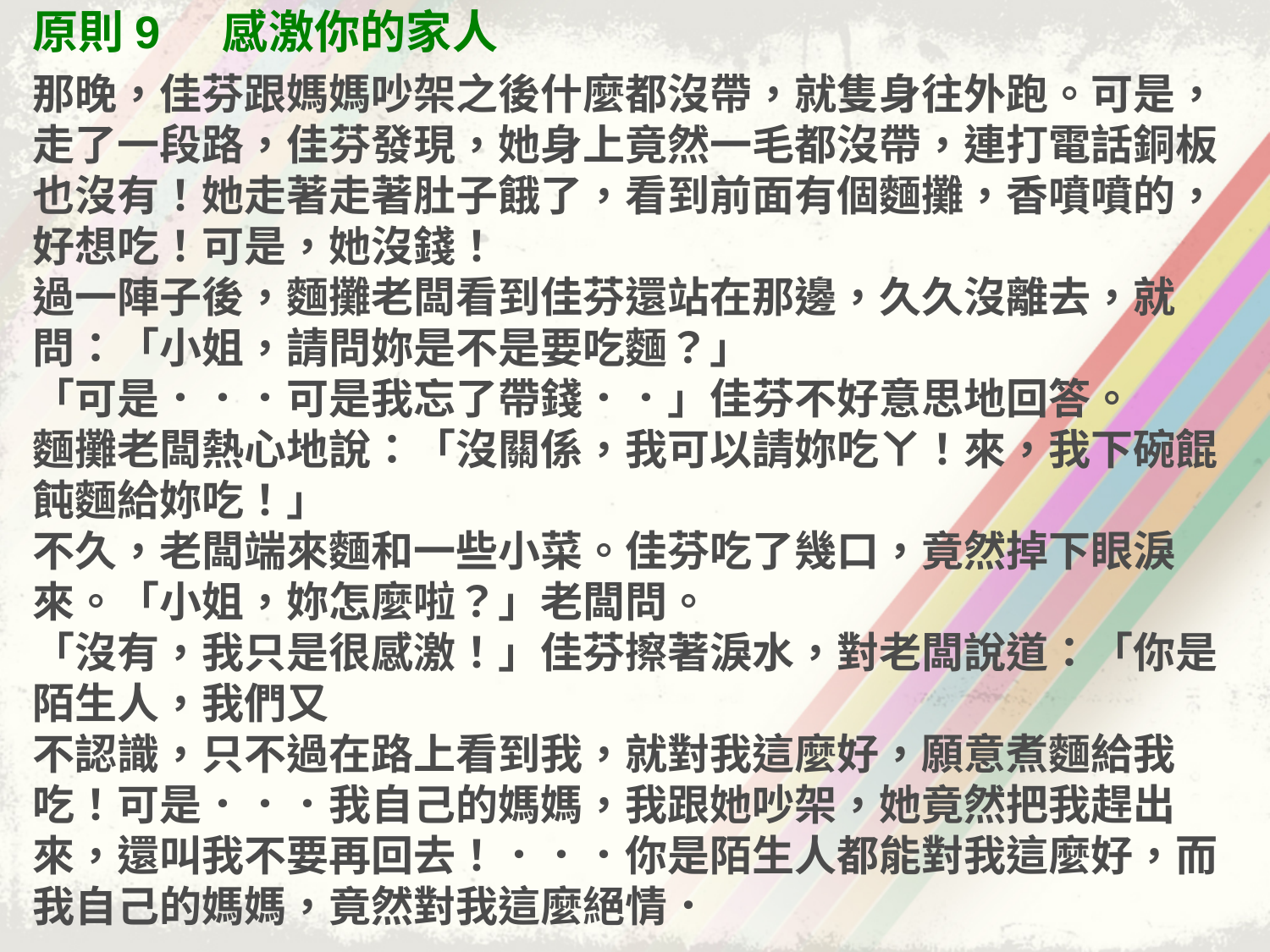

原則9    感激你的家人
那晚，佳芬跟媽媽吵架之後什麼都沒帶，就隻身往外跑。可是，走了一段路，佳芬發現，她身上竟然一毛都沒帶，連打電話銅板也沒有！她走著走著肚子餓了，看到前面有個麵攤，香噴噴的，好想吃！可是，她沒錢！
過一陣子後，麵攤老闆看到佳芬還站在那邊，久久沒離去，就問：「小姐，請問妳是不是要吃麵？」
「可是．．．可是我忘了帶錢．．」佳芬不好意思地回答。
麵攤老闆熱心地說：「沒關係，我可以請妳吃ㄚ！來，我下碗餛飩麵給妳吃！」
不久，老闆端來麵和一些小菜。佳芬吃了幾口，竟然掉下眼淚來。「小姐，妳怎麼啦？」老闆問。
「沒有，我只是很感激！」佳芬擦著淚水，對老闆說道：「你是陌生人，我們又
不認識，只不過在路上看到我，就對我這麼好，願意煮麵給我吃！可是．．．我自己的媽媽，我跟她吵架，她竟然把我趕出來，還叫我不要再回去！．．．你是陌生人都能對我這麼好，而我自己的媽媽，竟然對我這麼絕情．